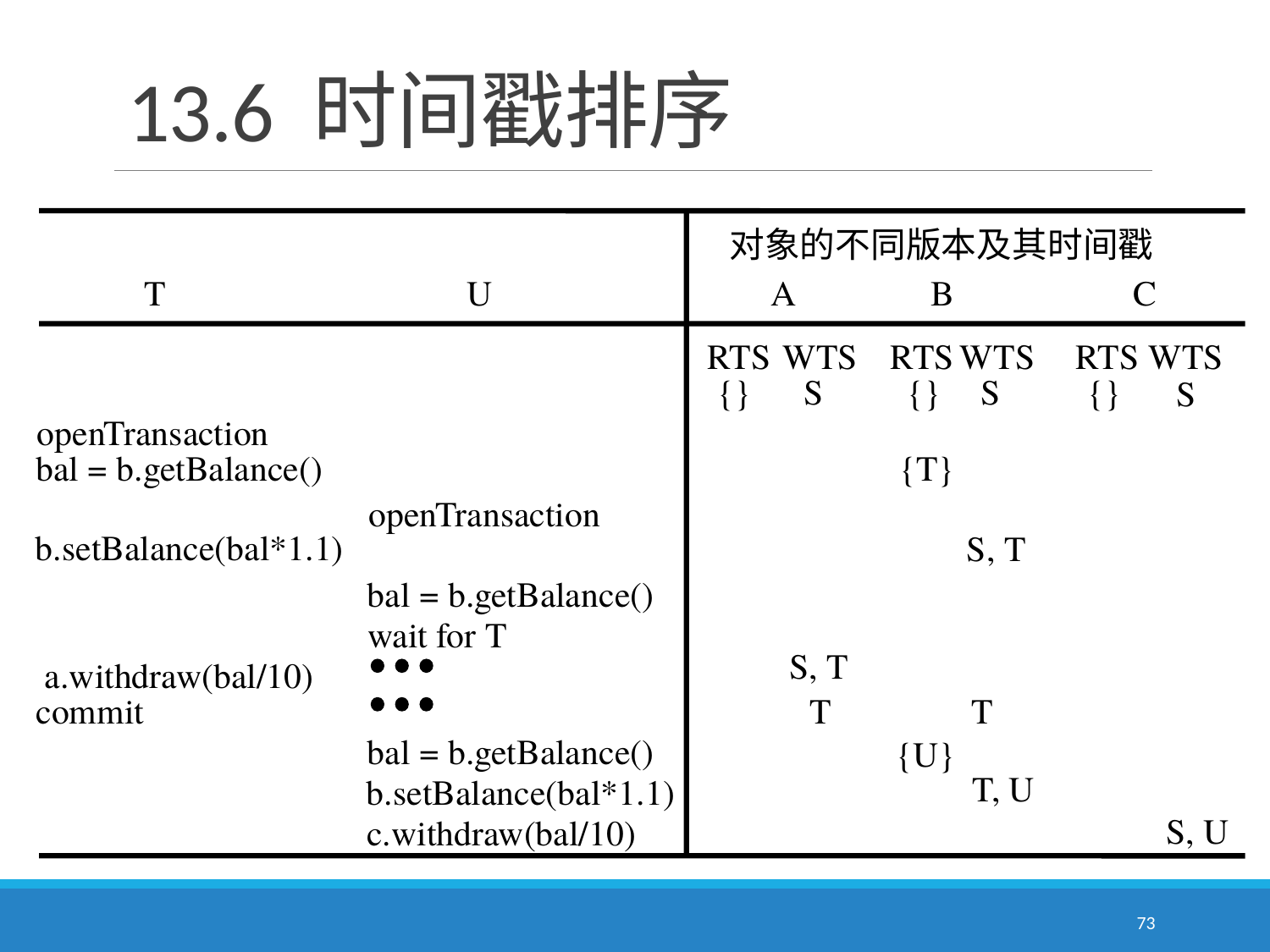

# 13.6 时间戳排序

对象的不同版本及其时间戳
 T
U
A
B
C

RTS
WTS
RTS
WTS
RTS
WTS

{}
S
{}
S
{}
S

openTransaction
bal = b.getBalance()

{T}
openTransaction
b.setBalance(bal*1.1)
S, T
bal = b.getBalance()
wait for T
S, T
 a.withdraw(bal/10)

commit
T
T

bal = b.getBalance()
{U}
T, U
b.setBalance(bal*1.1)
S, U
c.withdraw(bal/10)

73